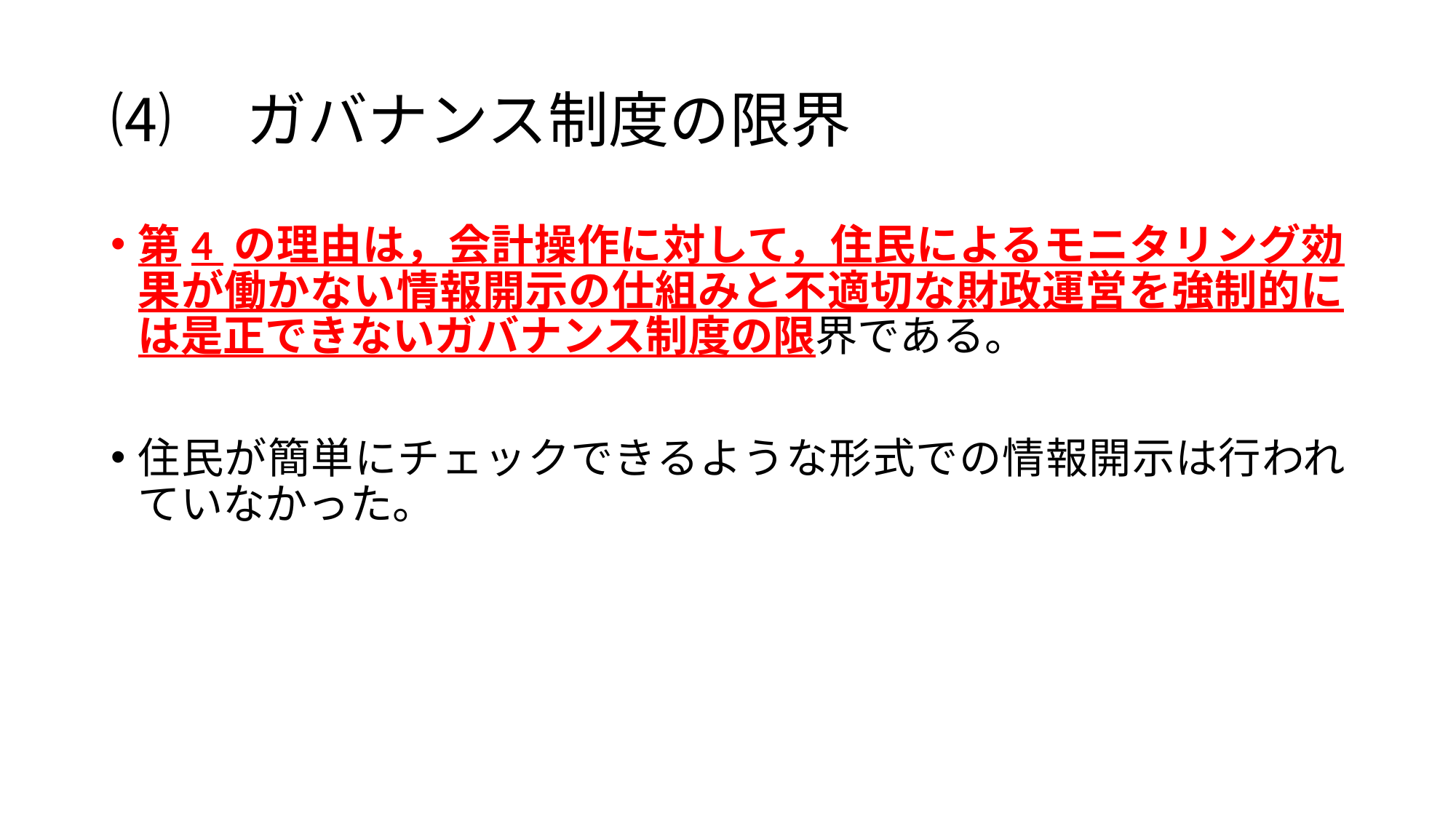

# ⑷　ガバナンス制度の限界
第4 の理由は，会計操作に対して，住民によるモニタリング効果が働かない情報開示の仕組みと不適切な財政運営を強制的には是正できないガバナンス制度の限界である。

住民が簡単にチェックできるような形式での情報開示は行われていなかった。